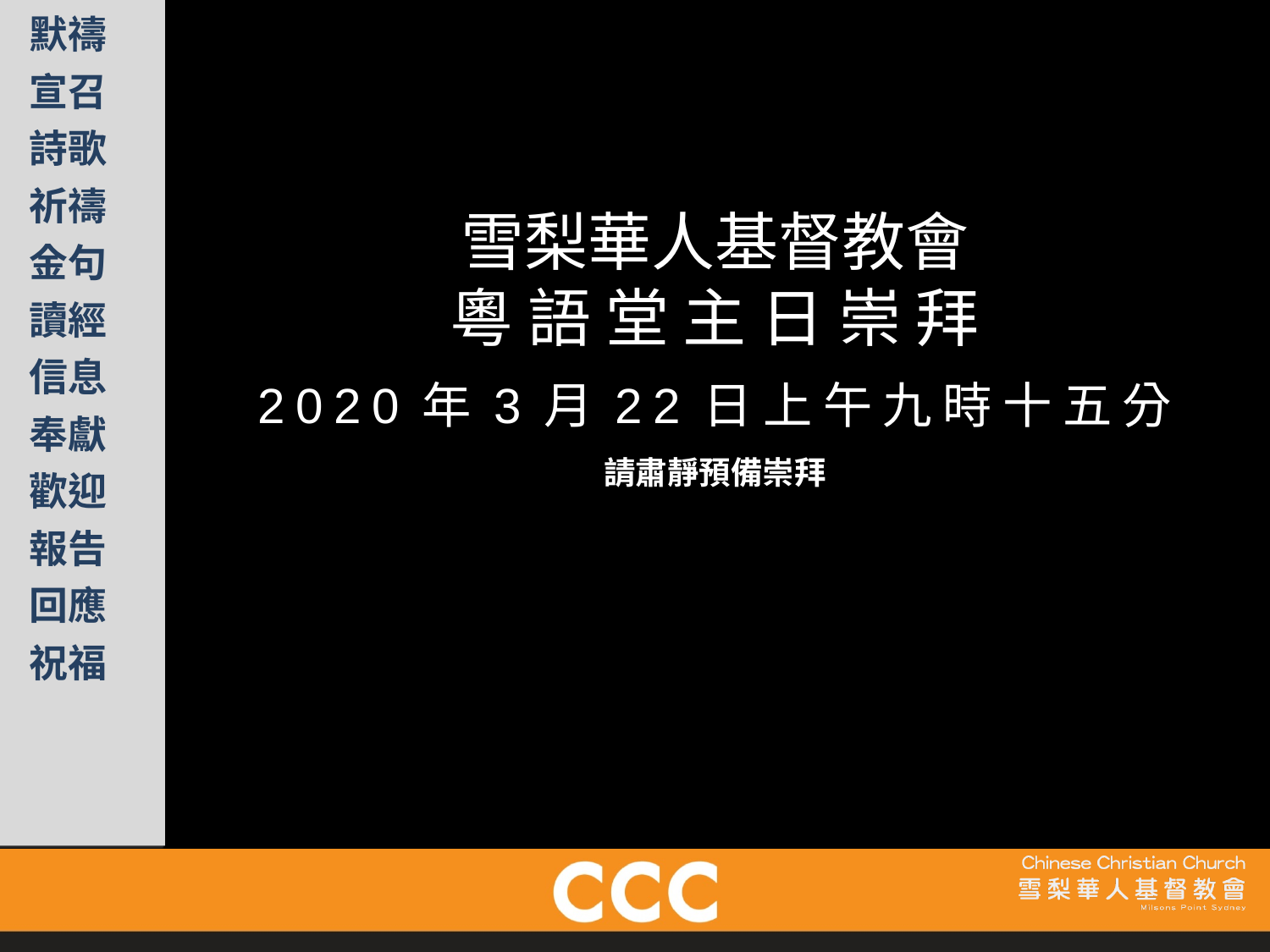

雪梨華人基督教會
粵 語 堂 主 日 崇 拜
2020年3月22日上午九時十五分

請肅靜預備崇拜